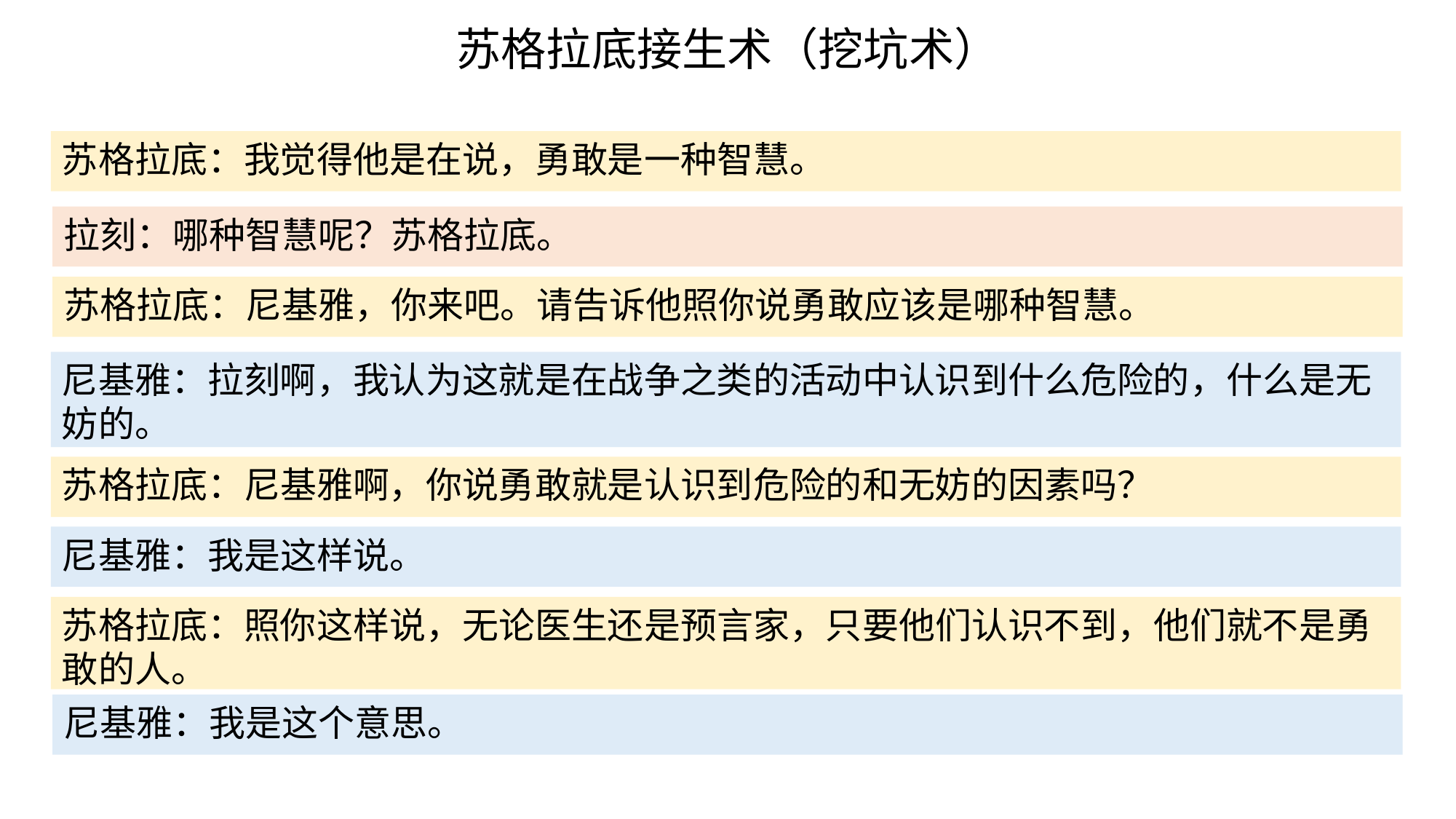

# 苏格拉底接生术（挖坑术）
苏格拉底：我觉得他是在说，勇敢是一种智慧。
拉刻：哪种智慧呢？苏格拉底。

苏格拉底：尼基雅，你来吧。请告诉他照你说勇敢应该是哪种智慧。
尼基雅：拉刻啊，我认为这就是在战争之类的活动中认识到什么危险的，什么是无妨的。
苏格拉底：尼基雅啊，你说勇敢就是认识到危险的和无妨的因素吗？
尼基雅：我是这样说。
苏格拉底：照你这样说，无论医生还是预言家，只要他们认识不到，他们就不是勇敢的人。
尼基雅：我是这个意思。